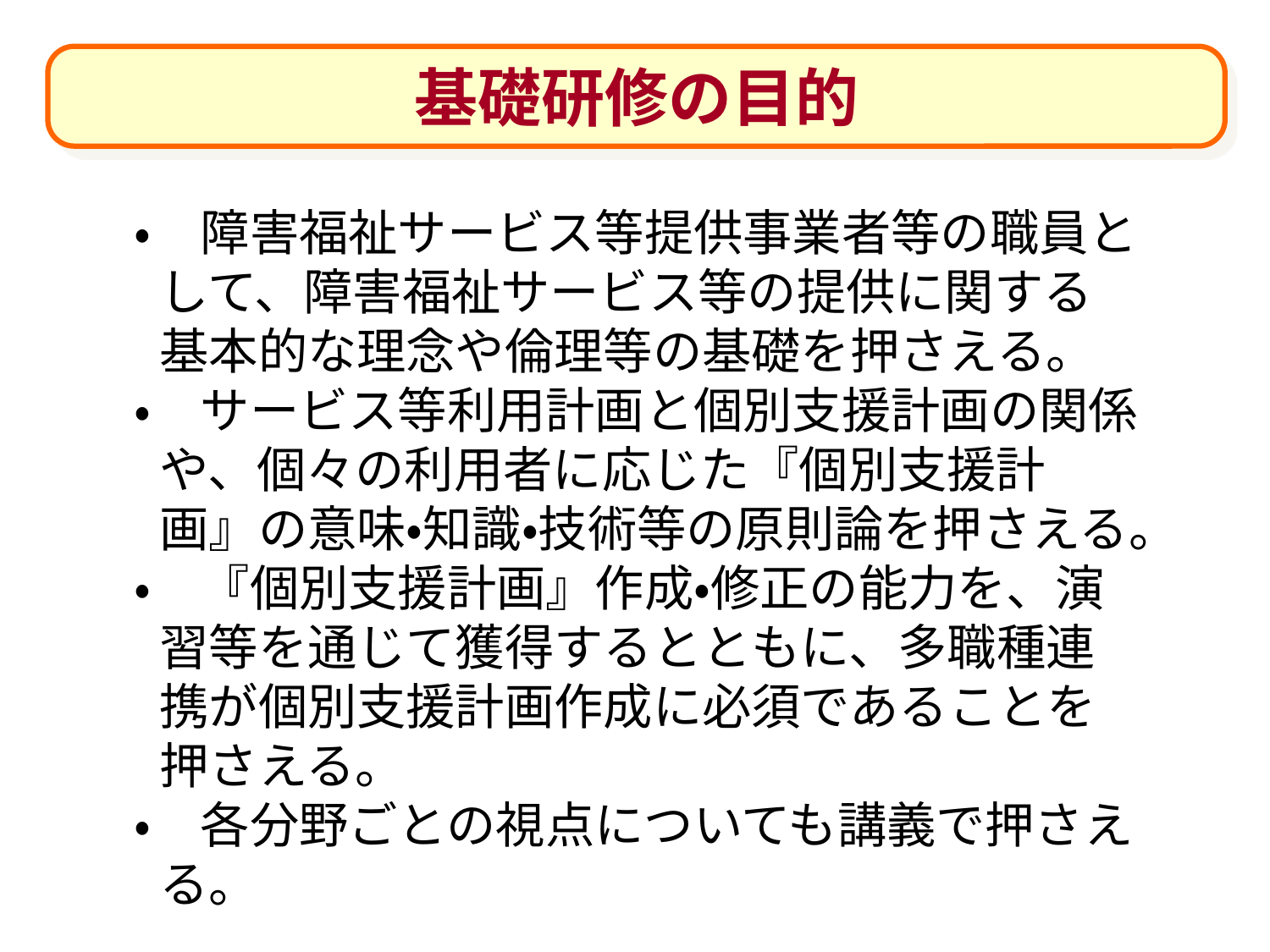

基礎研修の目的
・　障害福祉サービス等提供事業者等の職員として、障害福祉サービス等の提供に関する基本的な理念や倫理等の基礎を押さえる。
・　サービス等利用計画と個別支援計画の関係や、個々の利用者に応じた『個別支援計画』の意味・知識・技術等の原則論を押さえる。
・　『個別支援計画』作成・修正の能力を、演習等を通じて獲得するとともに、多職種連携が個別支援計画作成に必須であることを押さえる。
・　各分野ごとの視点についても講義で押さえる。